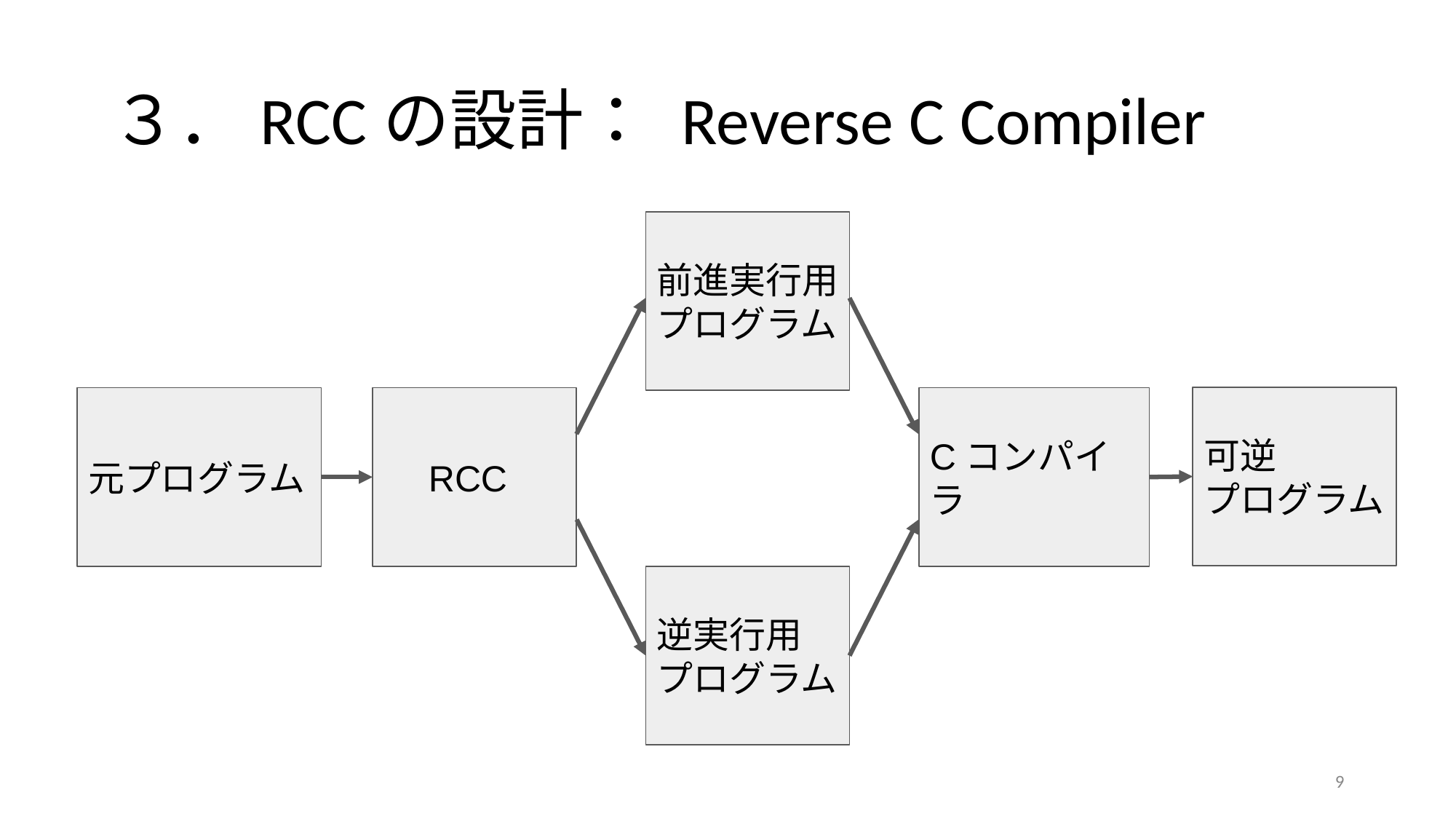

# ３．RCCの設計： Reverse C Compiler
前進実行用
プログラム
可逆
プログラム
元プログラム
Cコンパイラ
　RCC
逆実行用
プログラム
9